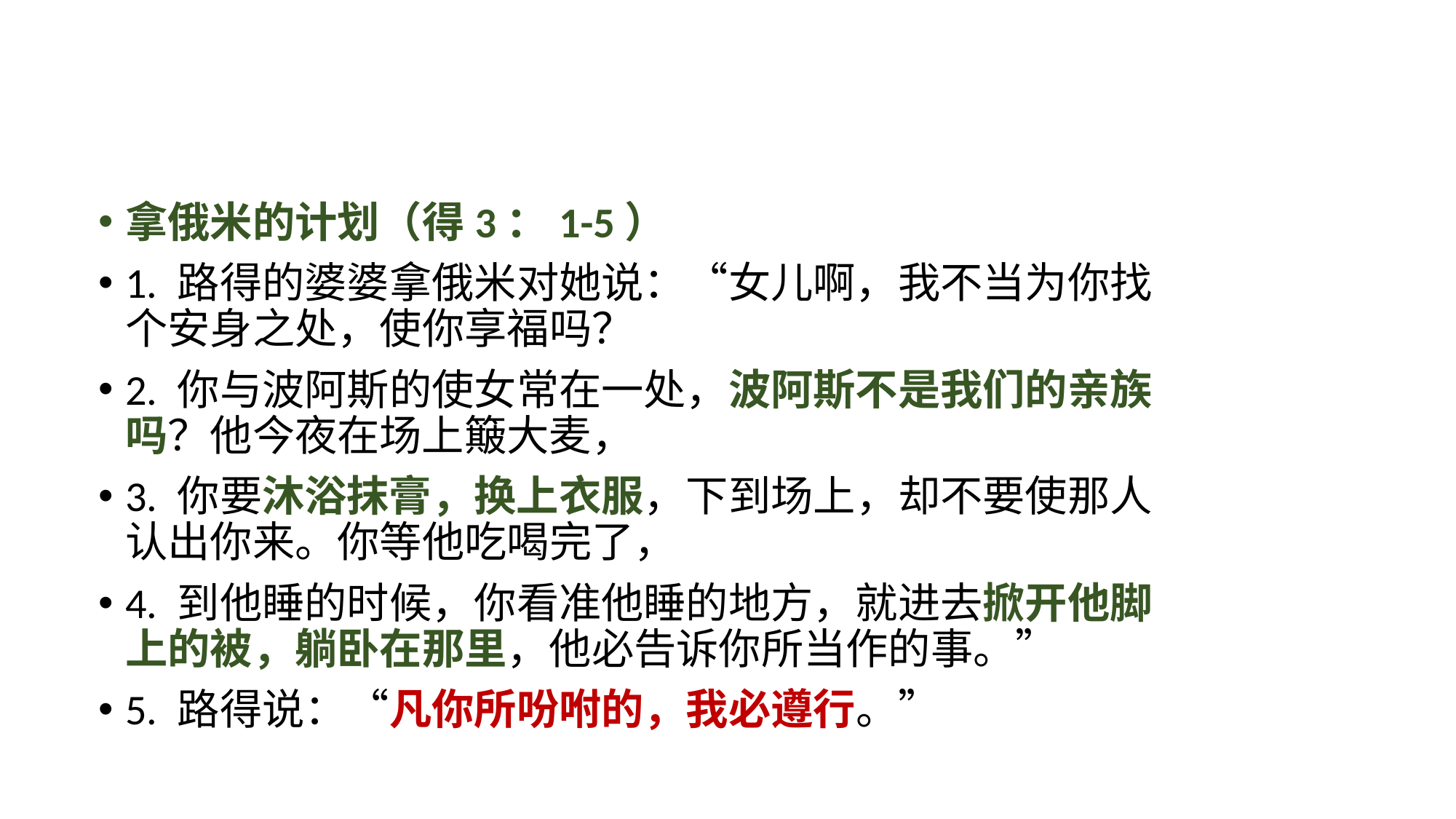

拿俄米的计划（得3：1-5）
1. 路得的婆婆拿俄米对她说：“女儿啊，我不当为你找个安身之处，使你享福吗？
2. 你与波阿斯的使女常在一处，波阿斯不是我们的亲族吗？他今夜在场上簸大麦，
3. 你要沐浴抹膏，换上衣服，下到场上，却不要使那人认出你来。你等他吃喝完了，
4. 到他睡的时候，你看准他睡的地方，就进去掀开他脚上的被，躺卧在那里，他必告诉你所当作的事。”
5. 路得说：“凡你所吩咐的，我必遵行。”